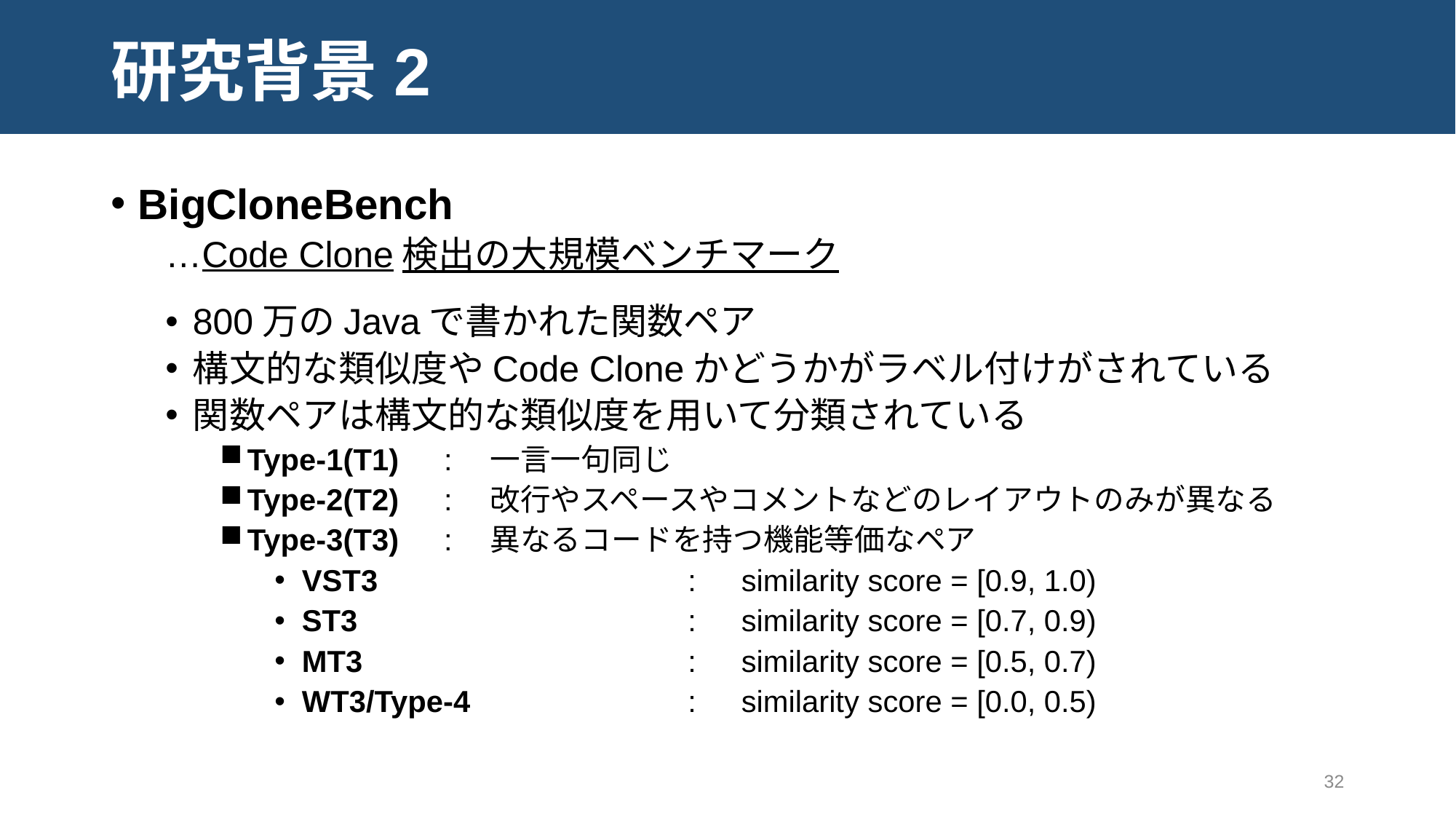

# 研究背景2
BigCloneBench
…Code Clone検出の大規模ベンチマーク

800万のJavaで書かれた関数ペア
構文的な類似度やCode Cloneかどうかがラベル付けがされている
関数ペアは構文的な類似度を用いて分類されている
Type-1(T1)　:　一言一句同じ
Type-2(T2)　:　改行やスペースやコメントなどのレイアウトのみが異なる
Type-3(T3)　:　異なるコードを持つ機能等価なペア
VST3	:　similarity score = [0.9, 1.0)
ST3	:　similarity score = [0.7, 0.9)
MT3	:　similarity score = [0.5, 0.7)
WT3/Type-4	:　similarity score = [0.0, 0.5)

32